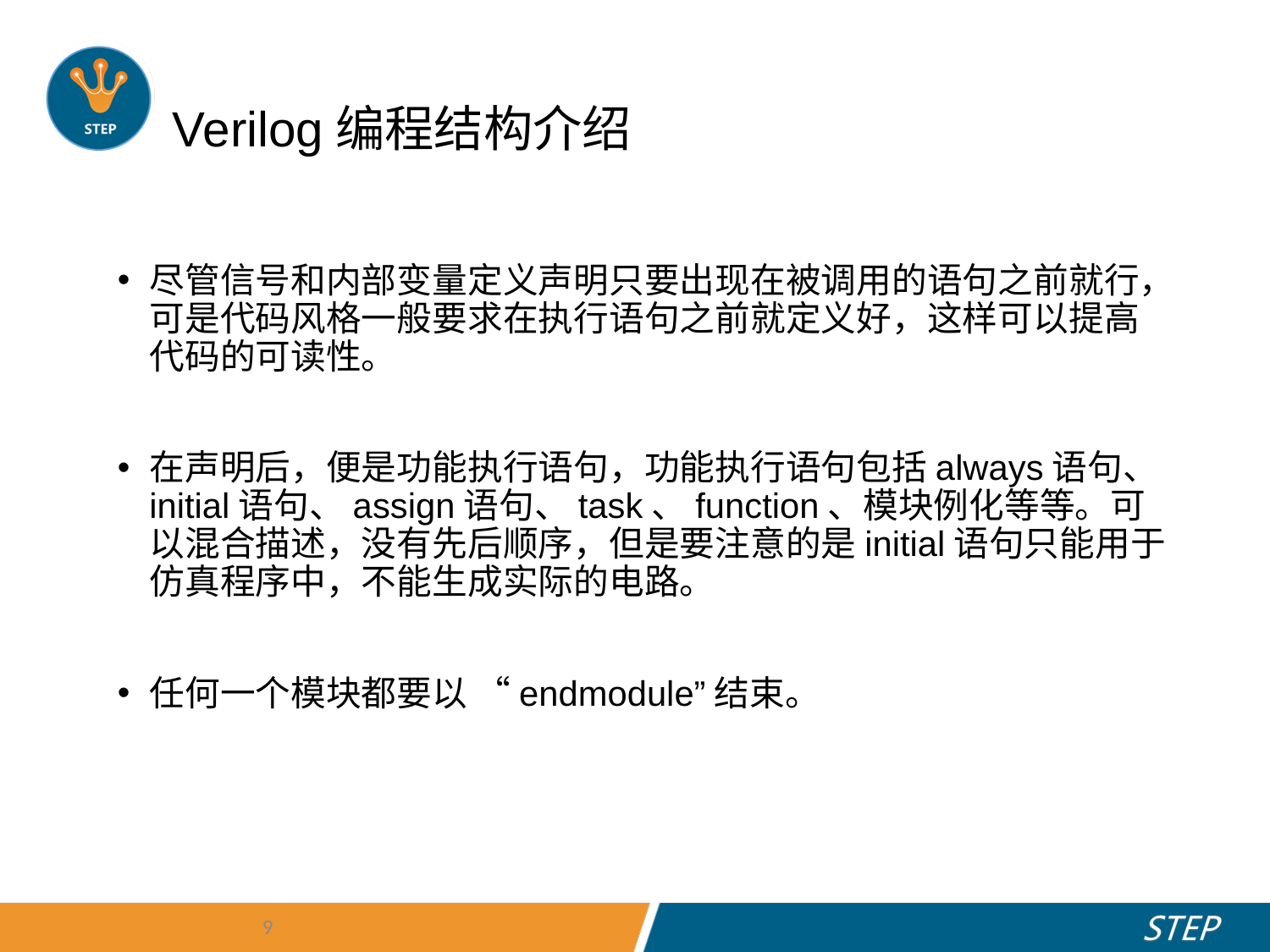

# Verilog编程结构介绍
尽管信号和内部变量定义声明只要出现在被调用的语句之前就行，可是代码风格一般要求在执行语句之前就定义好，这样可以提高代码的可读性。

在声明后，便是功能执行语句，功能执行语句包括always语句、initial语句、assign语句、task、function、模块例化等等。可以混合描述，没有先后顺序，但是要注意的是initial语句只能用于仿真程序中，不能生成实际的电路。

任何一个模块都要以 “endmodule”结束。
9